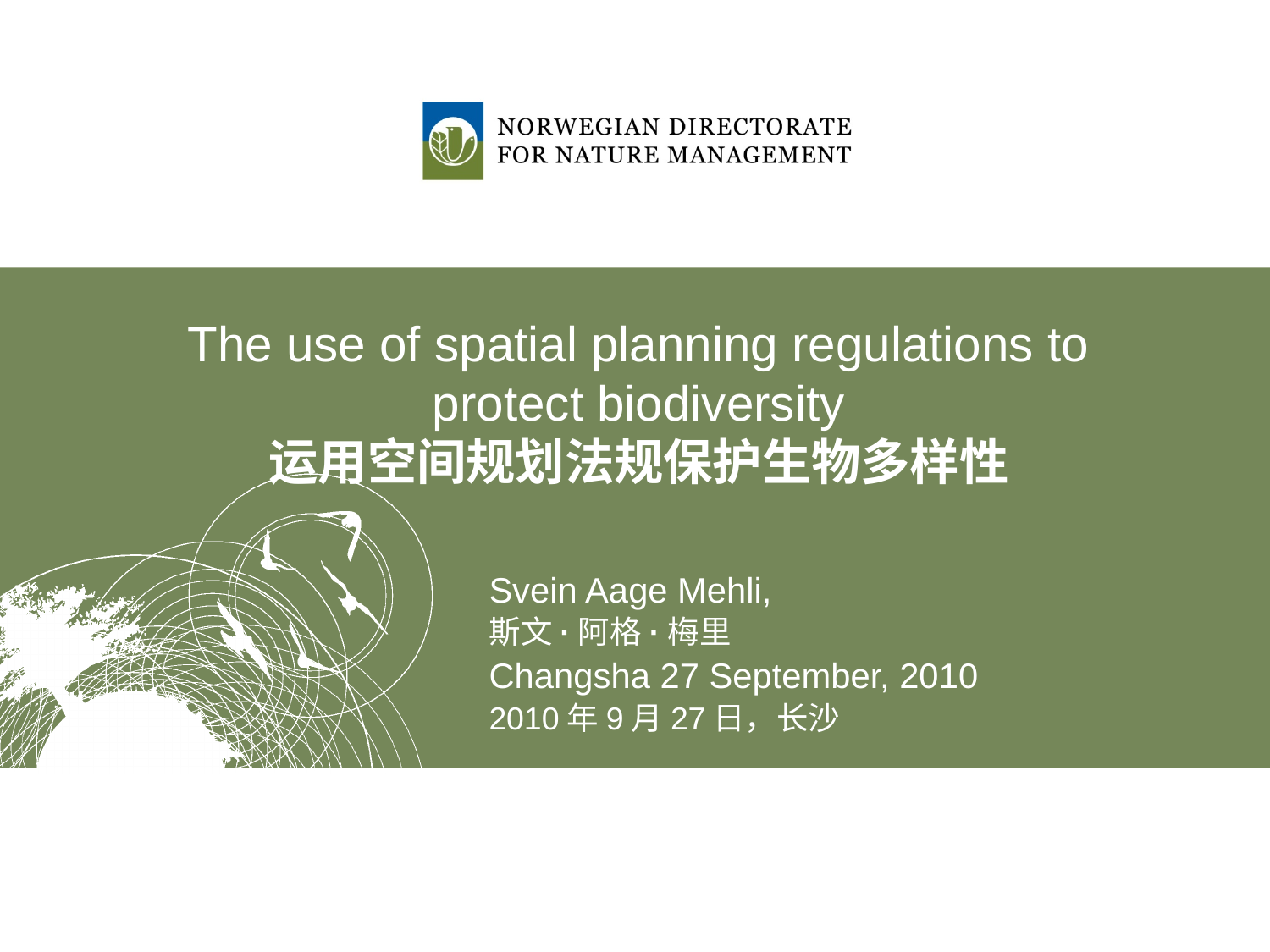

# The use of spatial planning regulations to protect biodiversity 运用空间规划法规保护生物多样性
Svein Aage Mehli,
斯文·阿格·梅里
Changsha 27 September, 2010
2010年9月27日，长沙